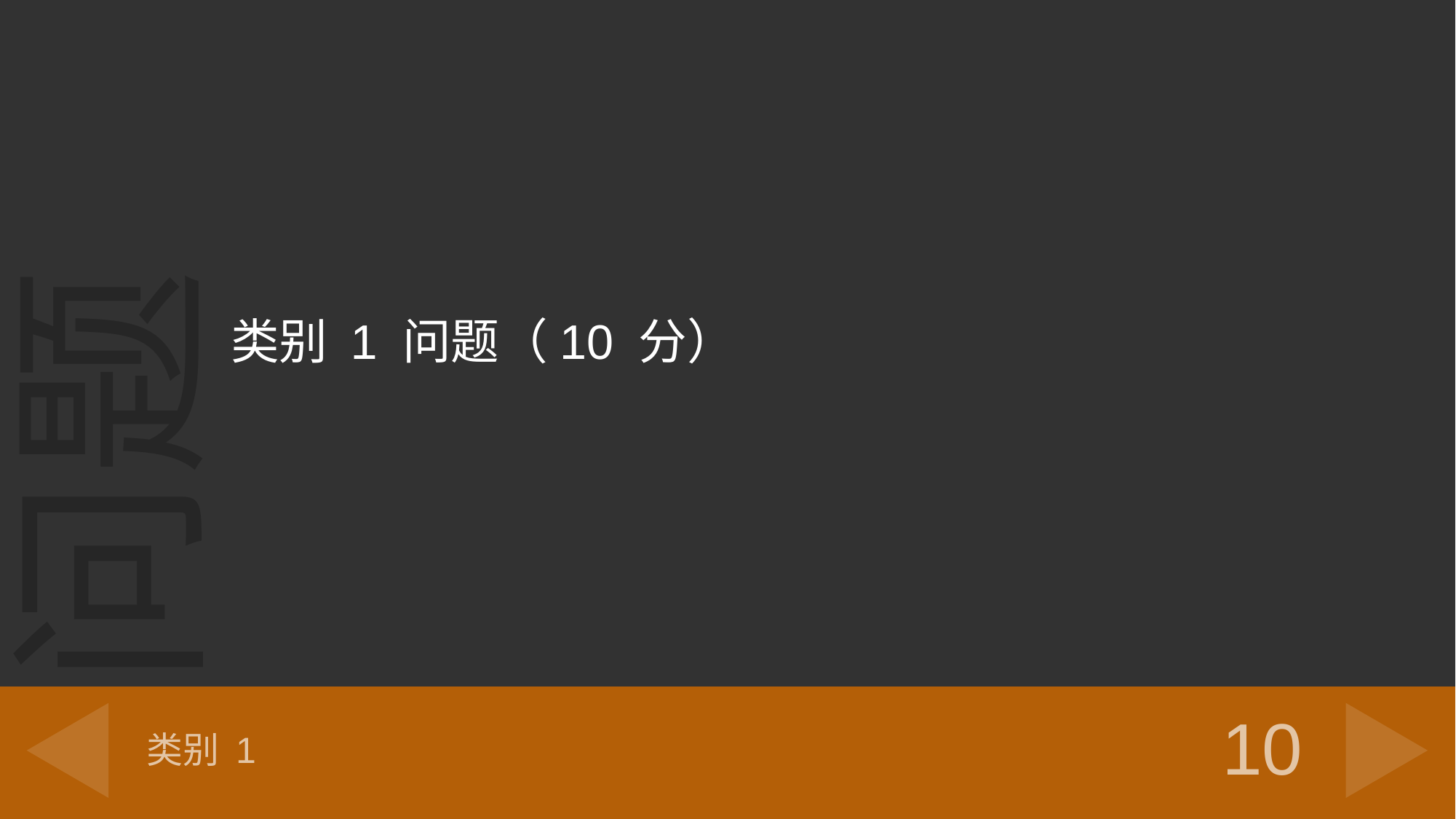

类别 1 问题（10 分）
# 类别 1
10